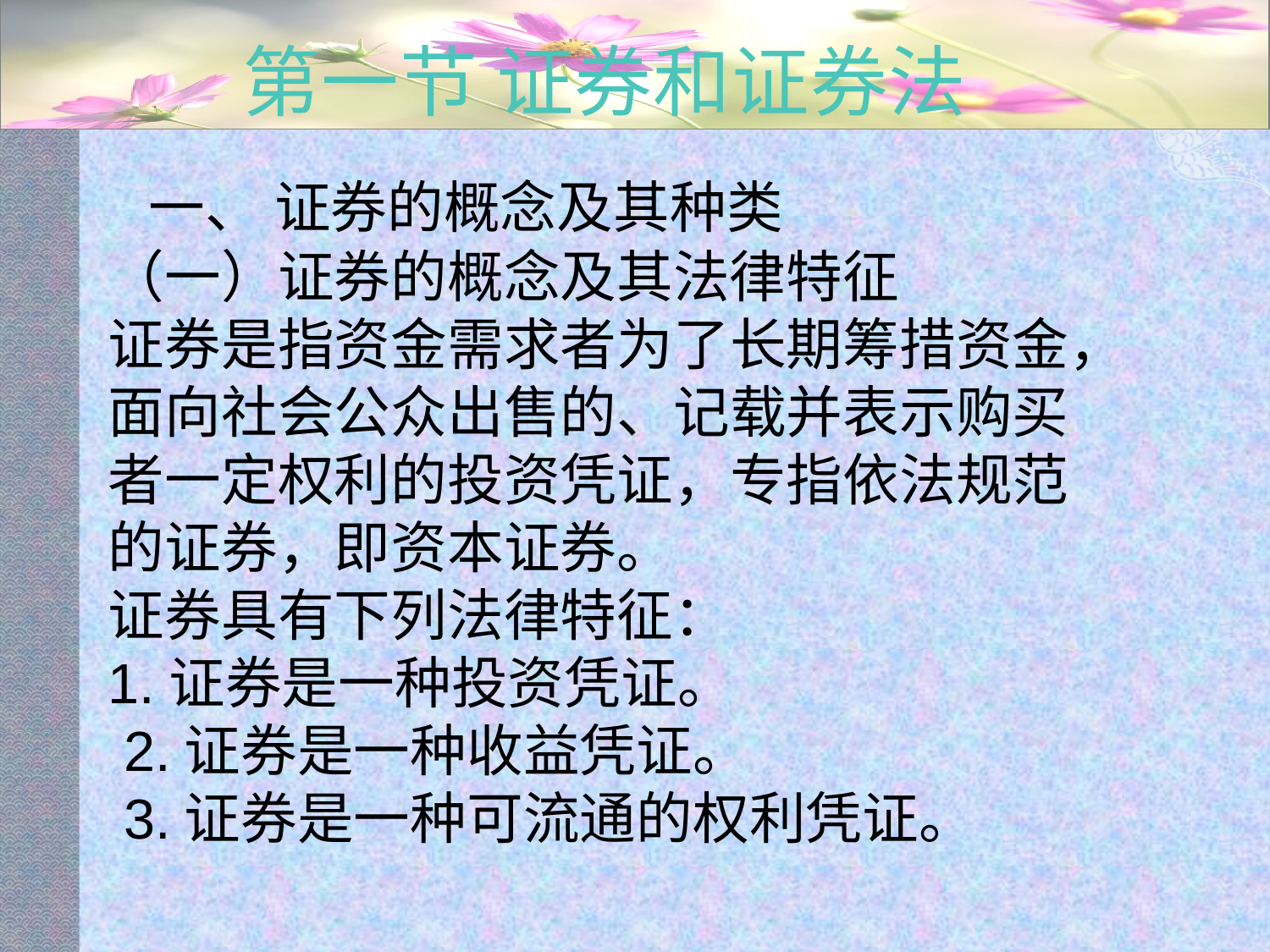

# 第一节 证券和证券法
  一、 证券的概念及其种类
（一）证券的概念及其法律特征
证券是指资金需求者为了长期筹措资金，面向社会公众出售的、记载并表示购买者一定权利的投资凭证，专指依法规范的证券，即资本证券。
证券具有下列法律特征：
1.证券是一种投资凭证。
 2.证券是一种收益凭证。
 3.证券是一种可流通的权利凭证。